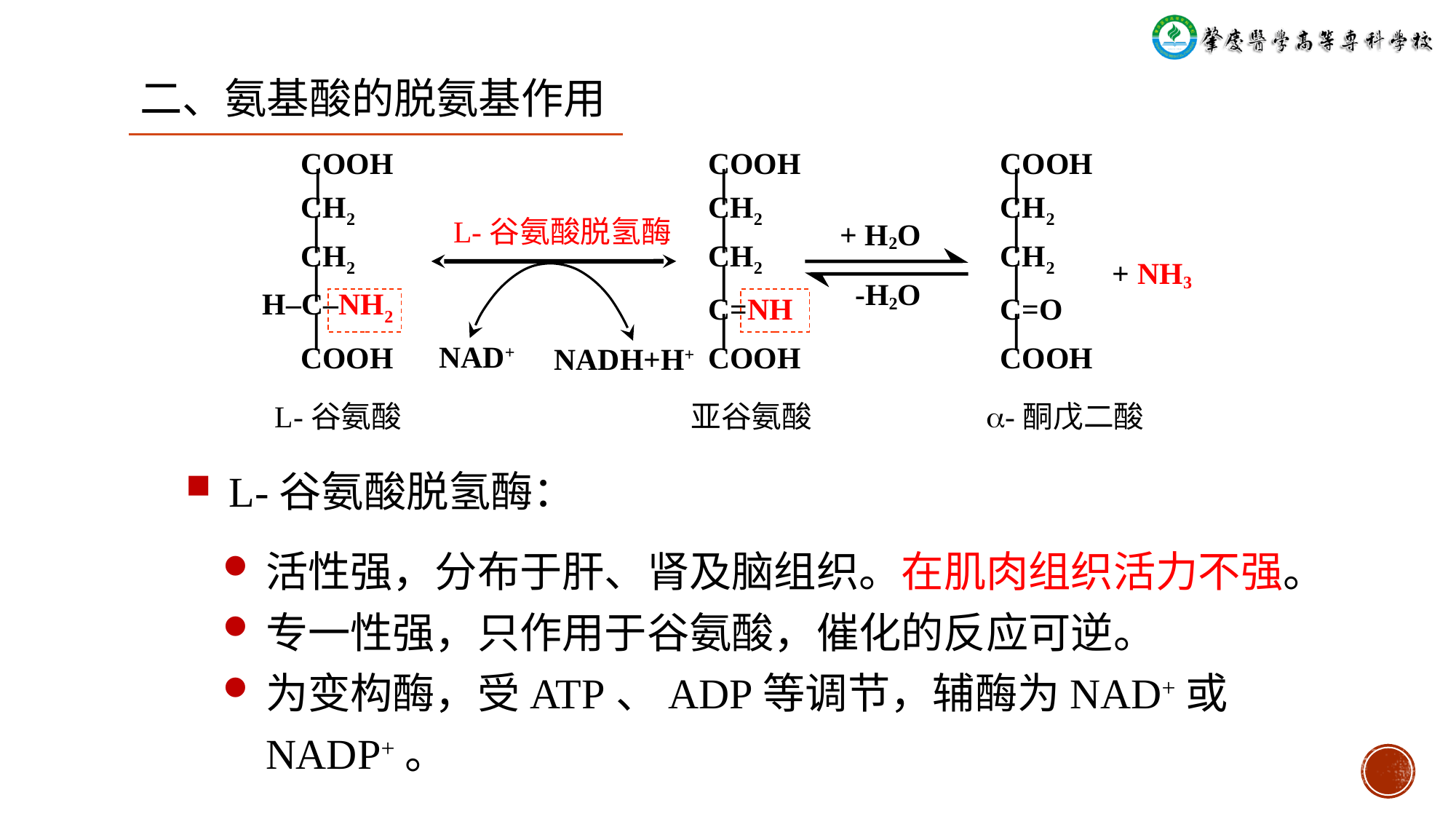

二、氨基酸的脱氨基作用
     COOH
      ׀
     CH2
      ׀
     CH2
      ׀
H‒C‒NH2
      ׀
     COOH
 COOH
  ׀
 CH2
  ׀
 CH2
  ׀
 C=NH
  ׀
 COOH
 COOH
  ׀
 CH2
  ׀
 CH2
  ׀
 C=O
  ׀
 COOH
L-谷氨酸脱氢酶
+ H2O

+ NH3

-H2O

 NAD+
NADH+H+
L-谷氨酸
亚谷氨酸
 α-酮戊二酸
L-谷氨酸脱氢酶：
活性强，分布于肝、肾及脑组织。在肌肉组织活力不强。
专一性强，只作用于谷氨酸，催化的反应可逆。
为变构酶，受ATP、ADP等调节，辅酶为NAD+或NADP+。